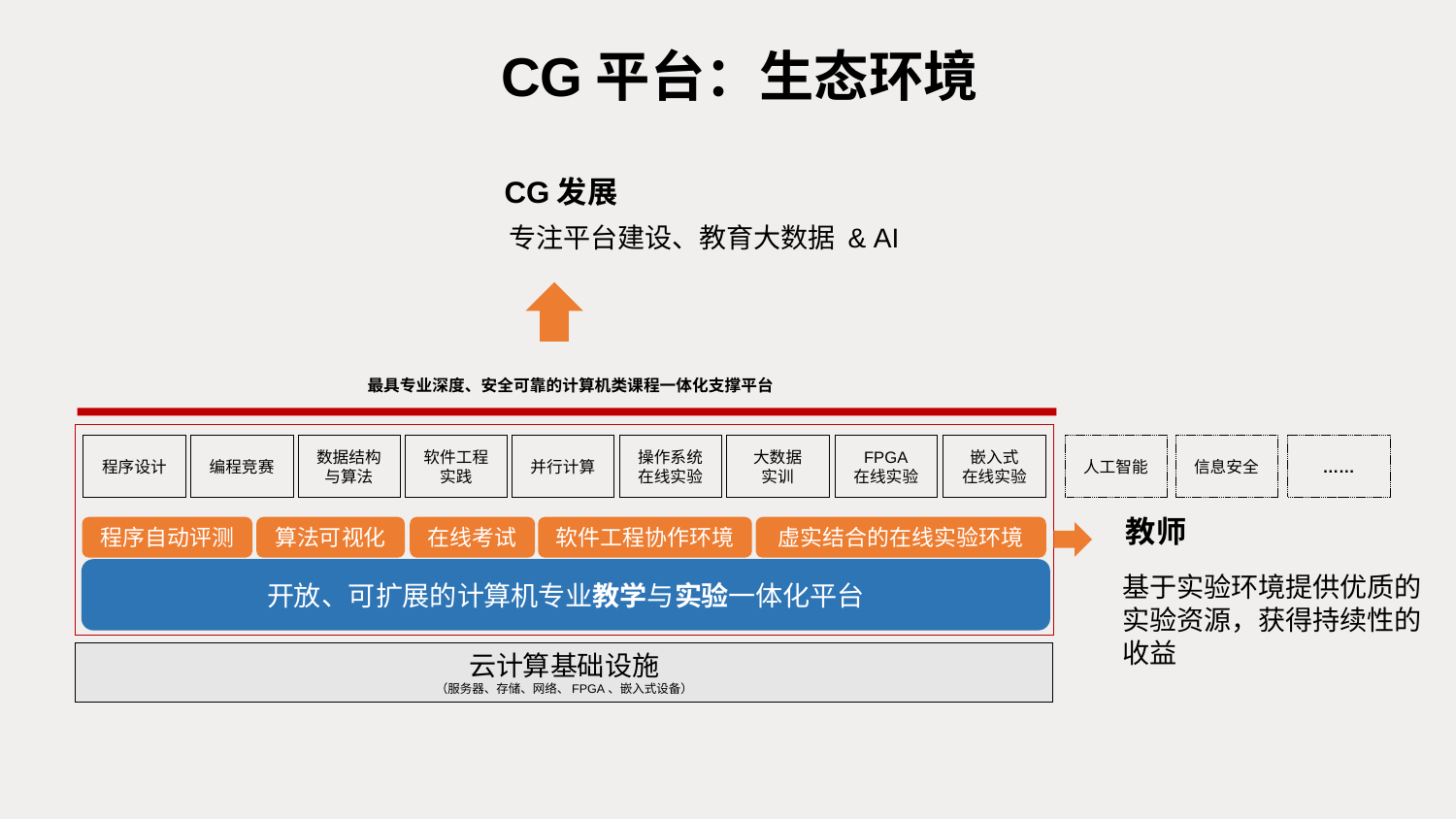

# CG平台：生态环境
CG发展
专注平台建设、教育大数据 & AI

最具专业深度、安全可靠的计算机类课程一体化支撑平台

并行计算
大数据
实训
FPGA
在线实验
嵌入式
在线实验
程序设计
编程竞赛
数据结构
与算法
软件工程
实践
操作系统
在线实验
程序自动评测
算法可视化
在线考试
软件工程协作环境
虚实结合的在线实验环境
开放、可扩展的计算机专业教学与实验一体化平台
云计算基础设施
（服务器、存储、网络、FPGA、嵌入式设备）
人工智能
信息安全
……
教师

基于实验环境提供优质的实验资源，获得持续性的收益